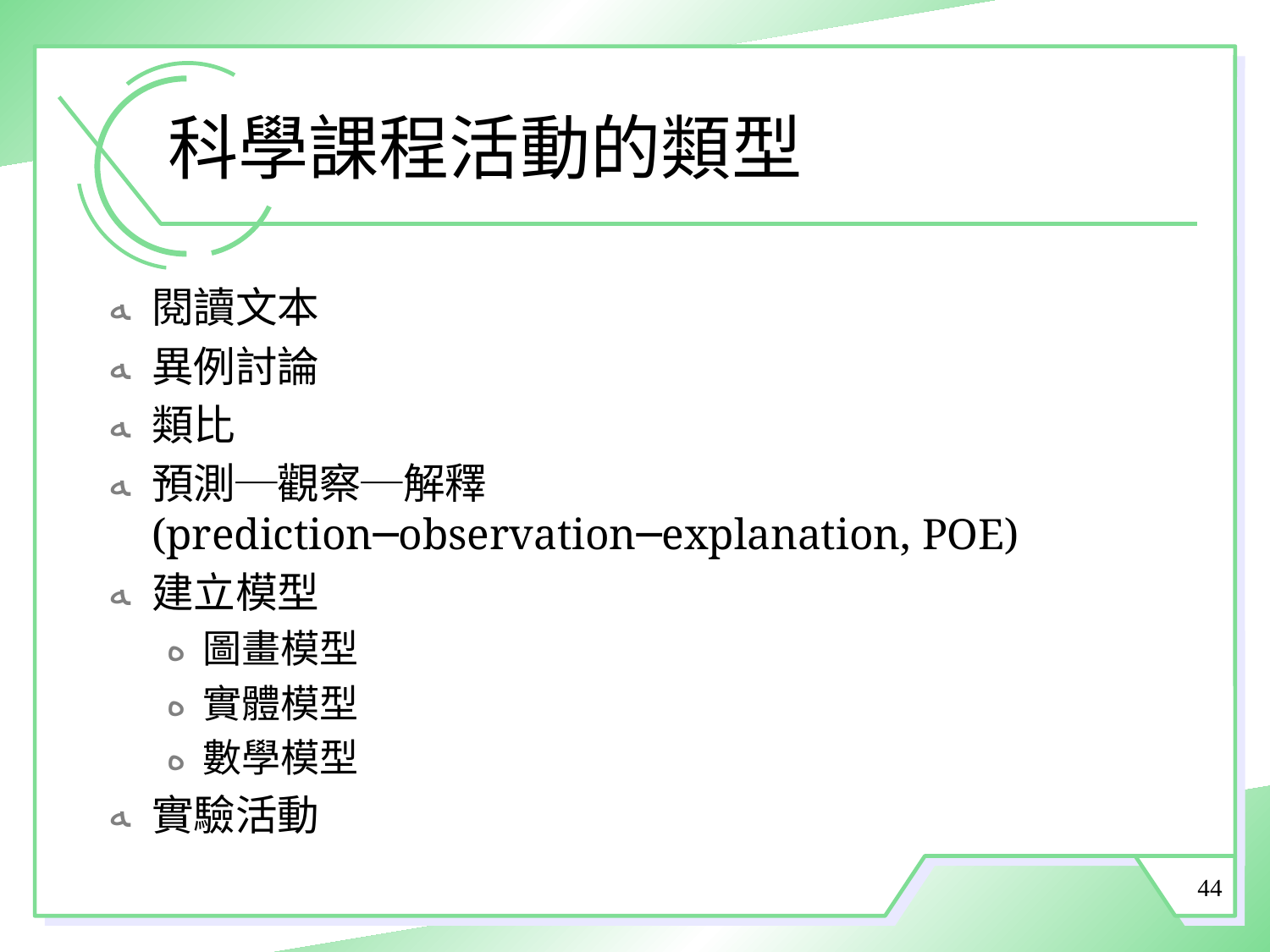

# 科學課程活動的類型
閱讀文本
異例討論
類比
預測─觀察─解釋(prediction─observation─explanation, POE)
建立模型
圖畫模型
實體模型
數學模型
實驗活動
44